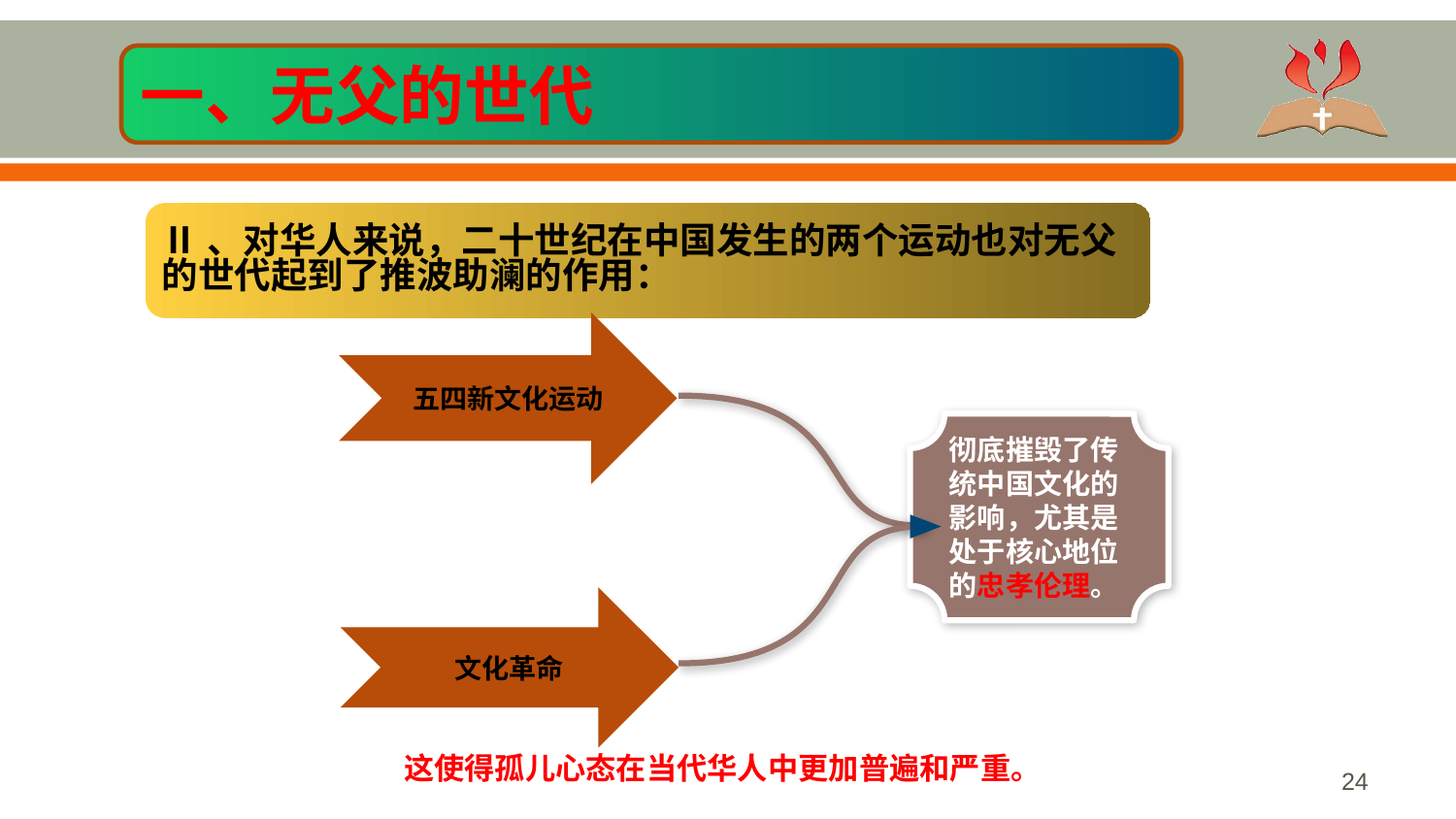

#
一、无父的世代
Ⅱ、对华人来说，二十世纪在中国发生的两个运动也对无父的世代起到了推波助澜的作用：
五四新文化运动

彻底摧毁了传统中国文化的影响，尤其是处于核心地位的忠孝伦理。

文化革命
这使得孤儿心态在当代华人中更加普遍和严重。
24